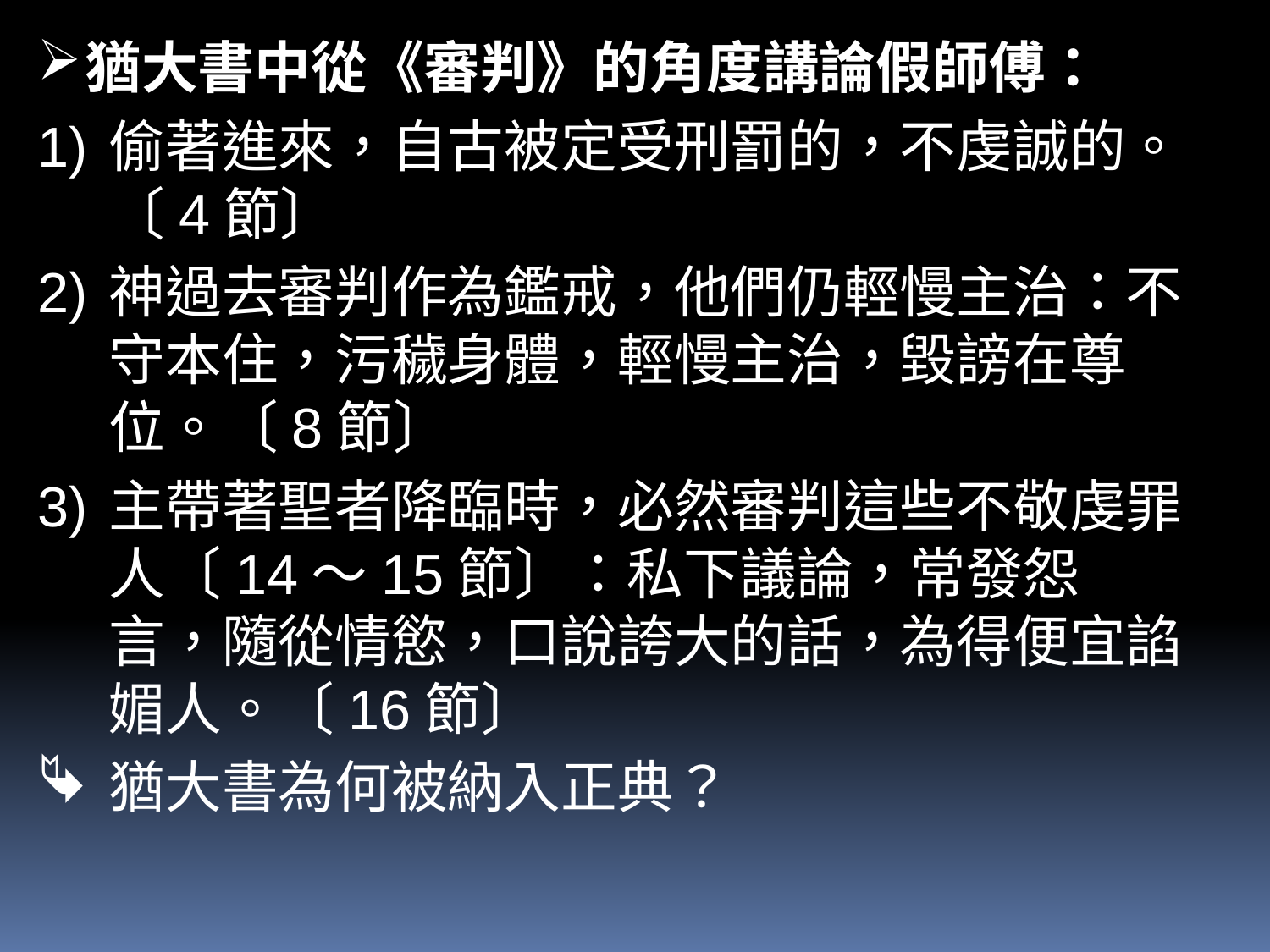

猶大書中從《審判》的角度講論假師傅：
偷著進來，自古被定受刑罰的，不虔誠的。〔4節〕
神過去審判作為鑑戒，他們仍輕慢主治：不守本住，污穢身體，輕慢主治，毀謗在尊位。〔8節〕
主帶著聖者降臨時，必然審判這些不敬虔罪人〔14～15節〕：私下議論，常發怨言，隨從情慾，口說誇大的話，為得便宜諂媚人。〔16節〕
猶大書為何被納入正典？